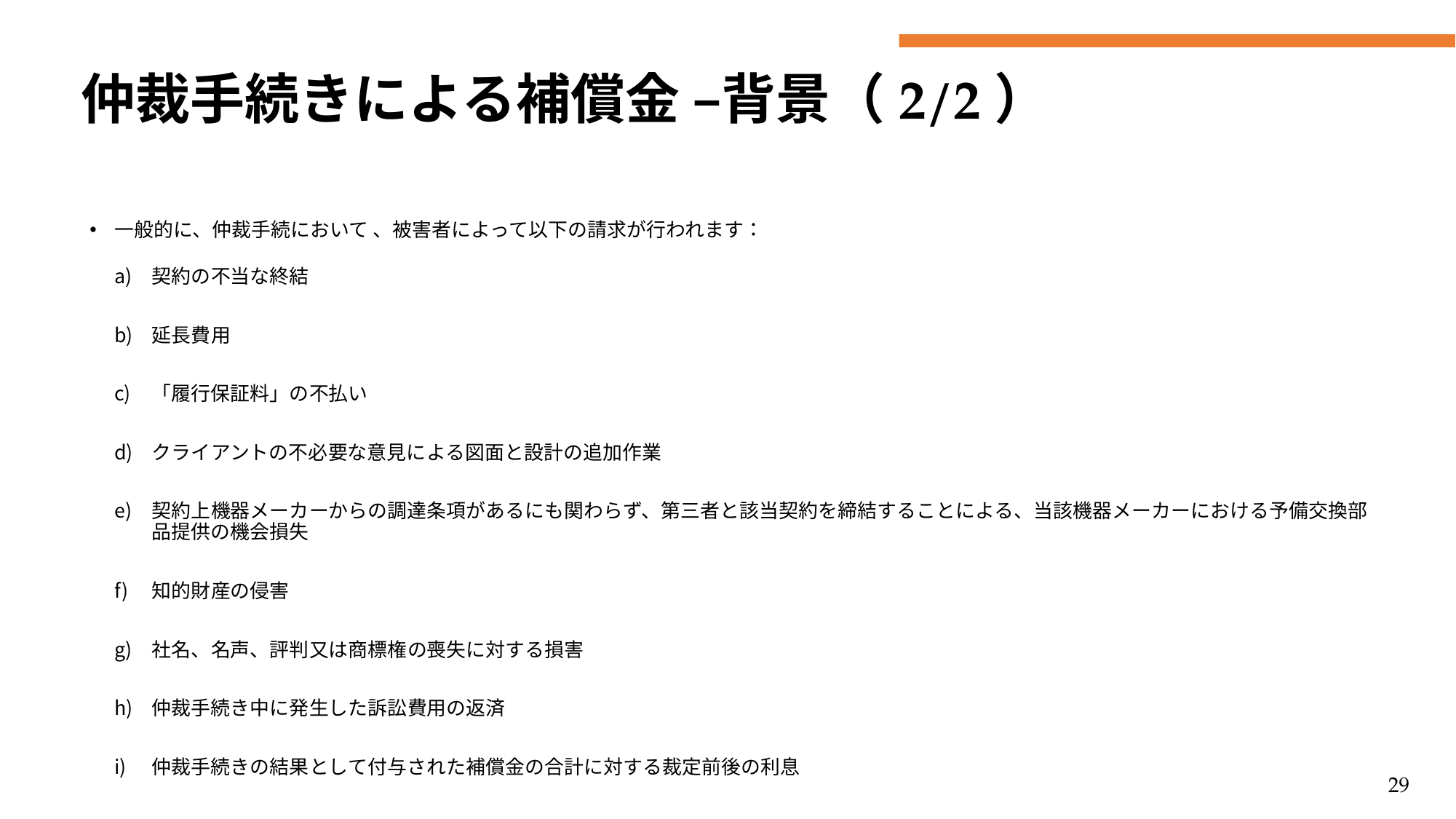

# 仲裁手続きによる補償金 –背景（2/2）
一般的に、仲裁手続において 、被害者によって以下の請求が行われます：

契約の不当な終結

延長費用

「履行保証料」の不払い

クライアントの不必要な意見による図面と設計の追加作業

契約上機器メーカーからの調達条項があるにも関わらず、第三者と該当契約を締結することによる、当該機器メーカーにおける予備交換部品提供の機会損失

知的財産の侵害

社名、名声、評判又は商標権の喪失に対する損害

仲裁手続き中に発生した訴訟費用の返済

仲裁手続きの結果として付与された補償金の合計に対する裁定前後の利息

29